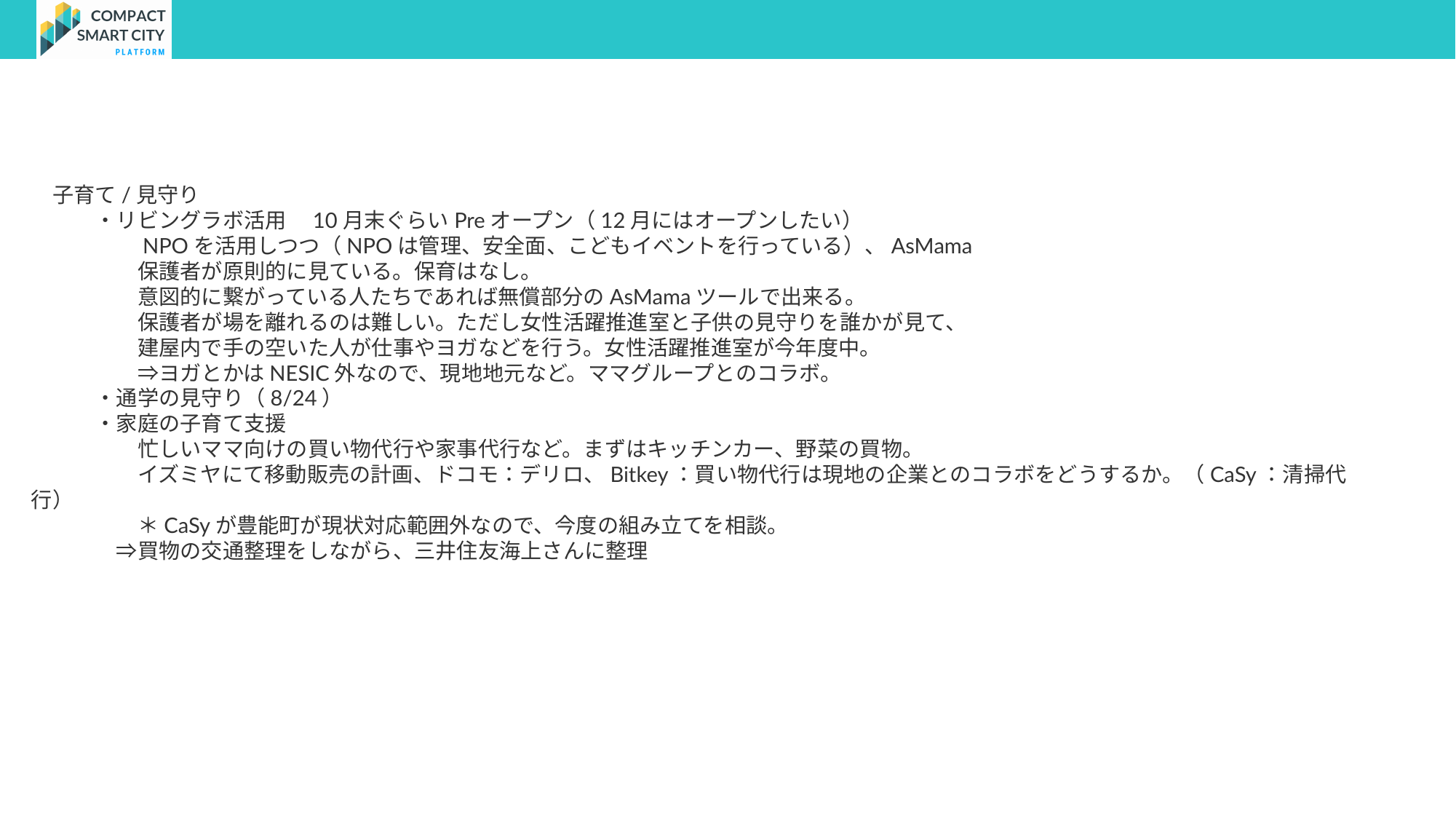

子育て/見守り
　　　・リビングラボ活用　10月末ぐらいPreオープン（12月にはオープンしたい）
　　　　　NPOを活用しつつ（NPOは管理、安全面、こどもイベントを行っている）、AsMama
　　　　　保護者が原則的に見ている。保育はなし。
　　　　　意図的に繋がっている人たちであれば無償部分のAsMamaツールで出来る。
　　　　　保護者が場を離れるのは難しい。ただし女性活躍推進室と子供の見守りを誰かが見て、
　　　　　建屋内で手の空いた人が仕事やヨガなどを行う。女性活躍推進室が今年度中。
　　　　　⇒ヨガとかはNESIC外なので、現地地元など。ママグループとのコラボ。
　　　・通学の見守り（8/24）
　　　・家庭の子育て支援
　　　　　忙しいママ向けの買い物代行や家事代行など。まずはキッチンカー、野菜の買物。
　　　　　イズミヤにて移動販売の計画、ドコモ：デリロ、Bitkey：買い物代行は現地の企業とのコラボをどうするか。（CaSy：清掃代行）
　　　　　＊CaSyが豊能町が現状対応範囲外なので、今度の組み立てを相談。
　　　　⇒買物の交通整理をしながら、三井住友海上さんに整理